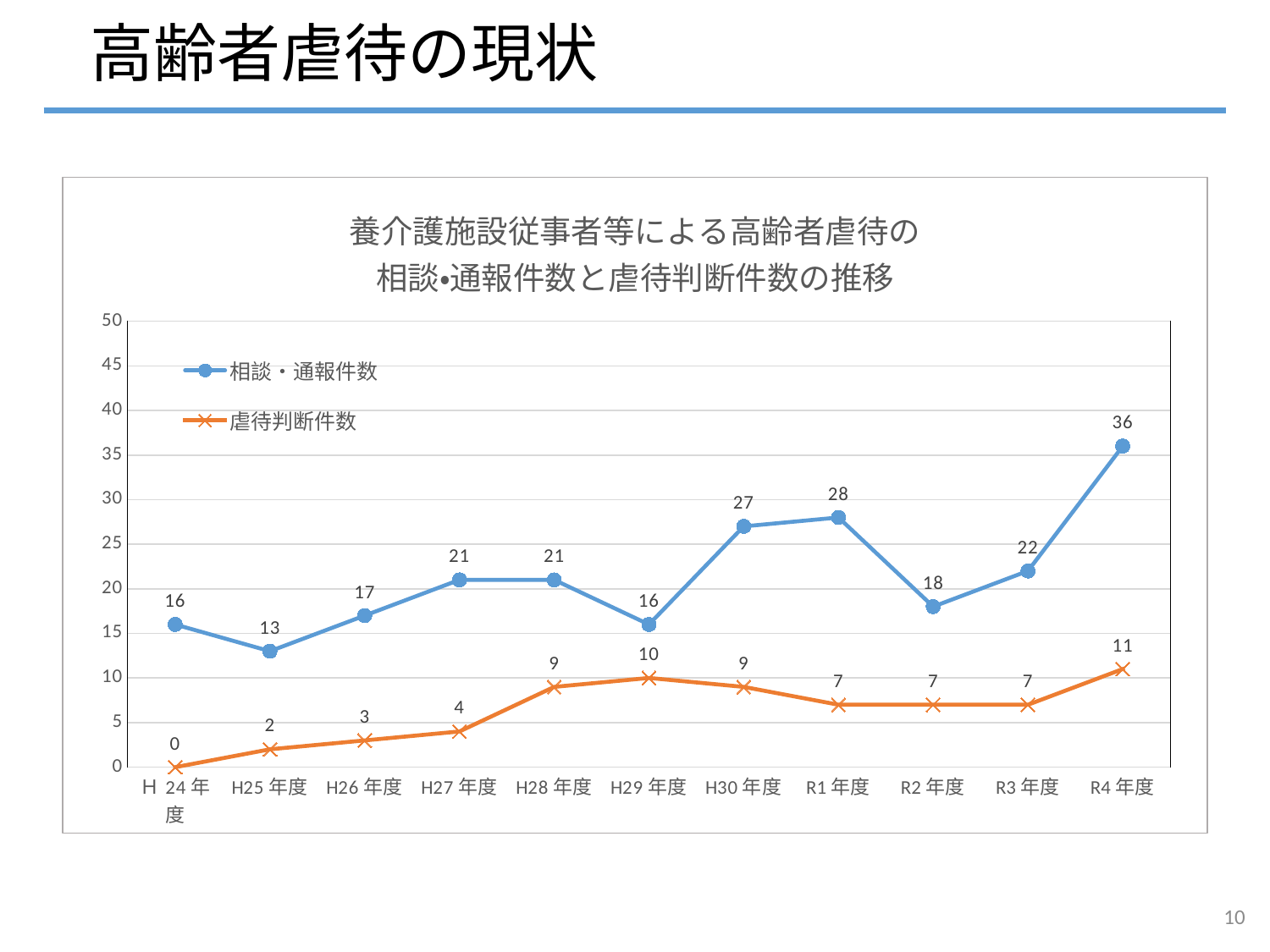

# 高齢者虐待の現状

### Chart: 養介護施設従事者等による高齢者虐待の
相談・通報件数と虐待判断件数の推移

| Category | 相談・通報件数 | 虐待判断件数 |
|---|---|---|
| Ｈ24年度 | 16.0 | 0.0 |
| H25年度 | 13.0 | 2.0 |
| H26年度 | 17.0 | 3.0 |
| H27年度 | 21.0 | 4.0 |
| H28年度 | 21.0 | 9.0 |
| H29年度 | 16.0 | 10.0 |
| H30年度 | 27.0 | 9.0 |
| R1年度 | 28.0 | 7.0 |
| R2年度 | 18.0 | 7.0 |
| R3年度 | 22.0 | 7.0 |
| R4年度 | 36.0 | 11.0 |
10